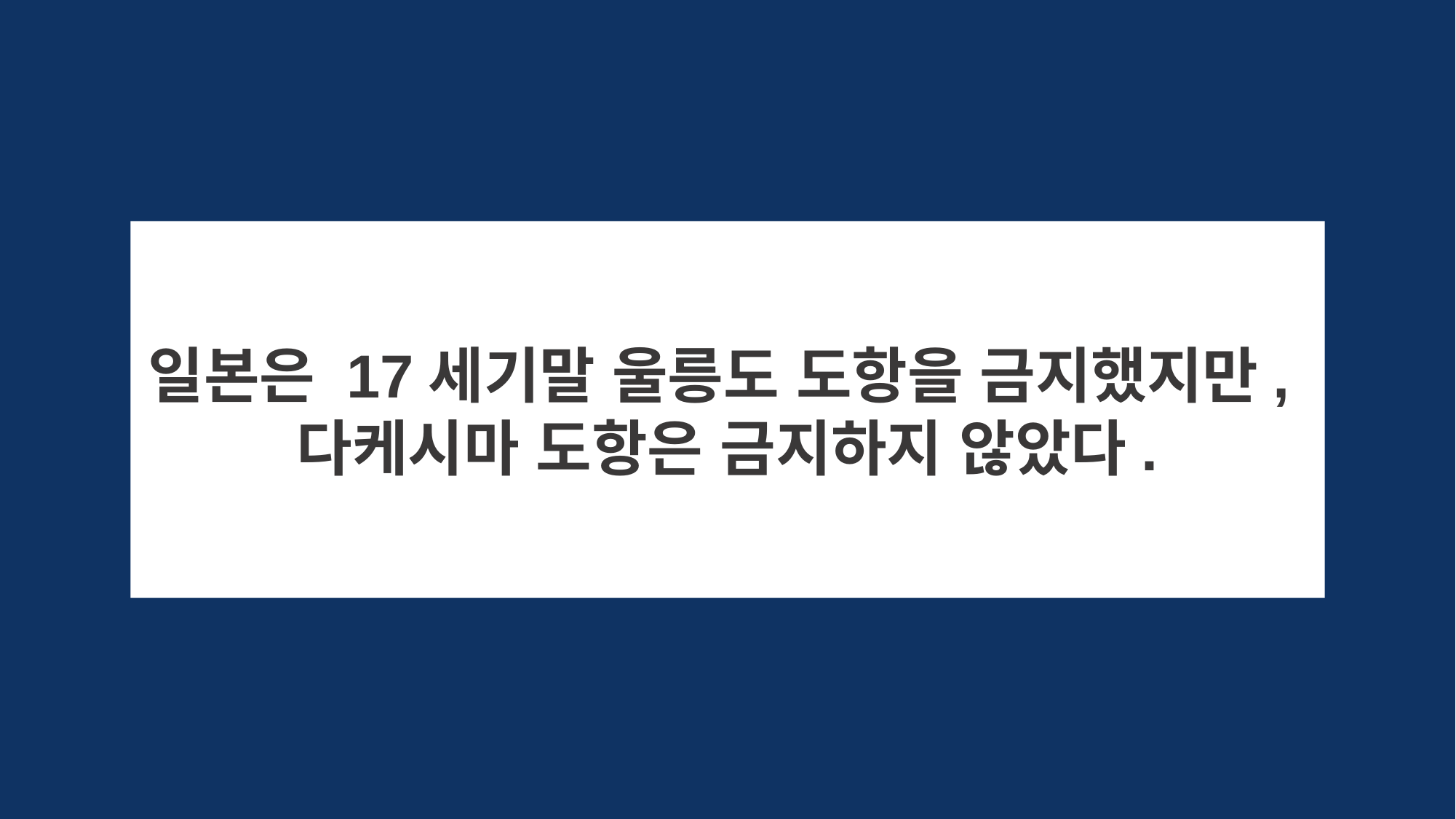

일본은 17세기말 울릉도 도항을 금지했지만,
다케시마 도항은 금지하지 않았다.